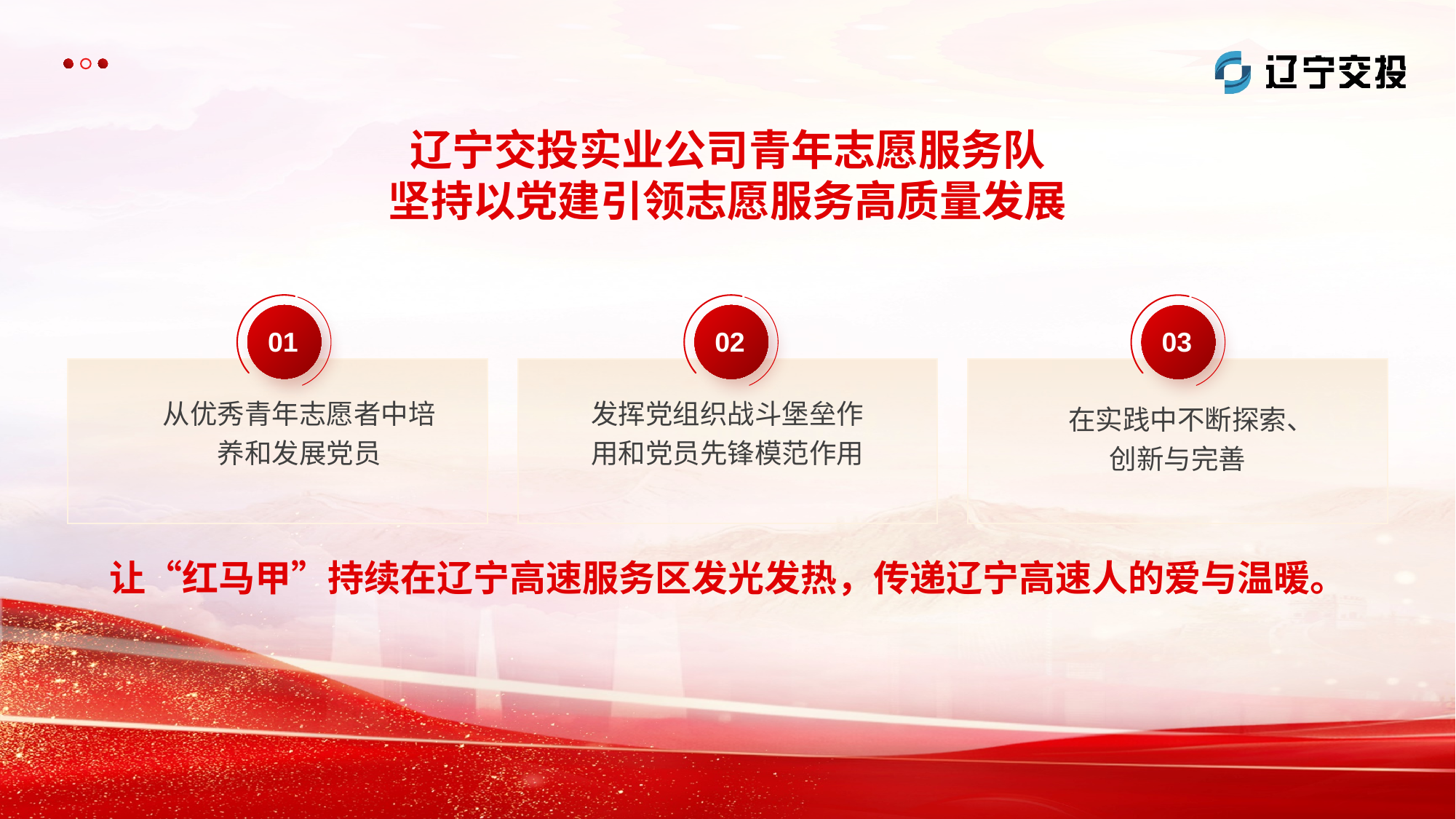

辽宁交投实业公司青年志愿服务队
坚持以党建引领志愿服务高质量发展

01

02

03

从优秀青年志愿者中培养和发展党员
发挥党组织战斗堡垒作用和党员先锋模范作用
在实践中不断探索、创新与完善
让“红马甲”持续在辽宁高速服务区发光发热，传递辽宁高速人的爱与温暖。